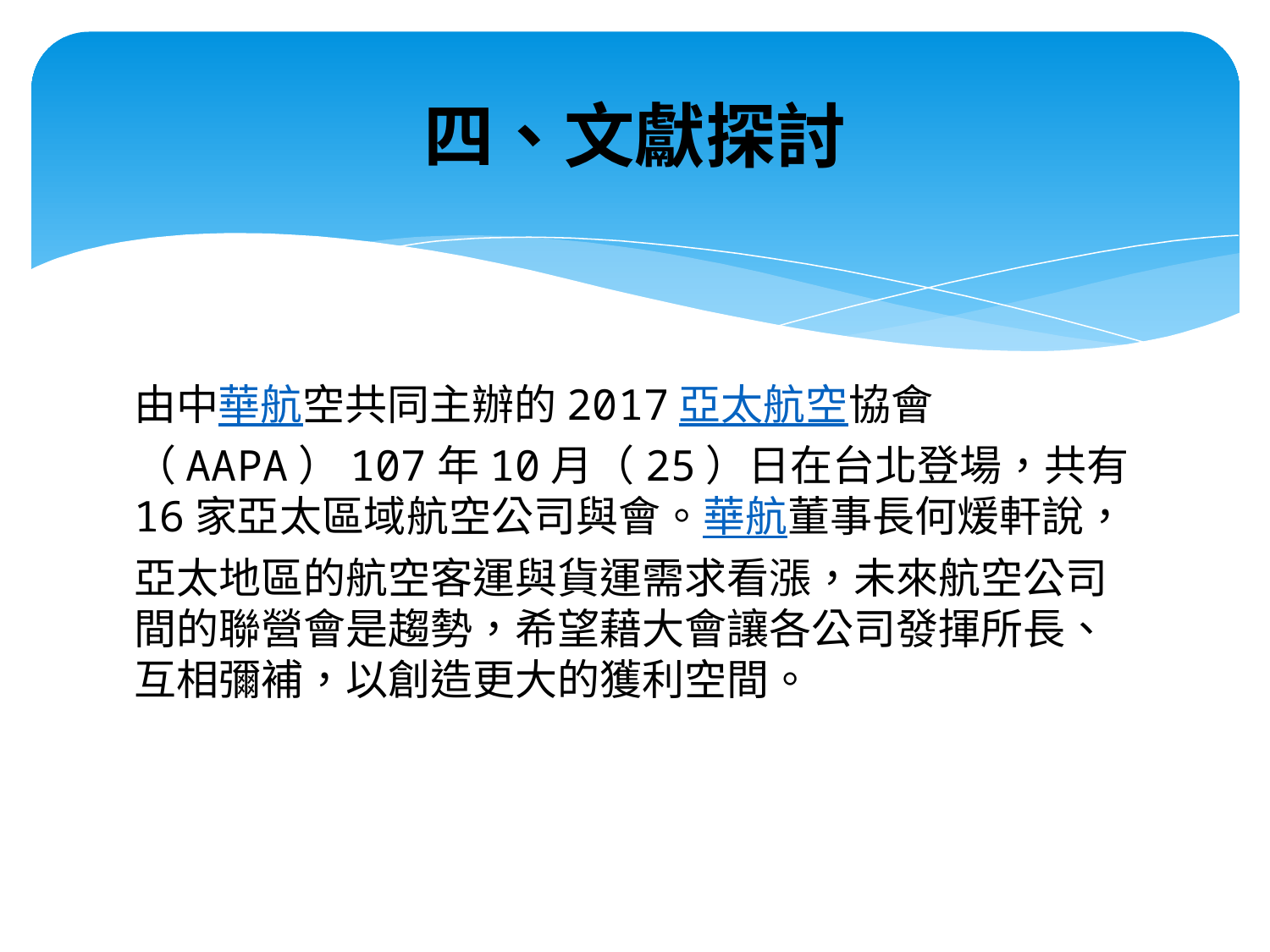

由中華航空共同主辦的2017亞太航空協會（AAPA）107年10月（25）日在台北登場，共有16家亞太區域航空公司與會。華航董事長何煖軒說，亞太地區的航空客運與貨運需求看漲，未來航空公司間的聯營會是趨勢，希望藉大會讓各公司發揮所長、互相彌補，以創造更大的獲利空間。

四、文獻探討